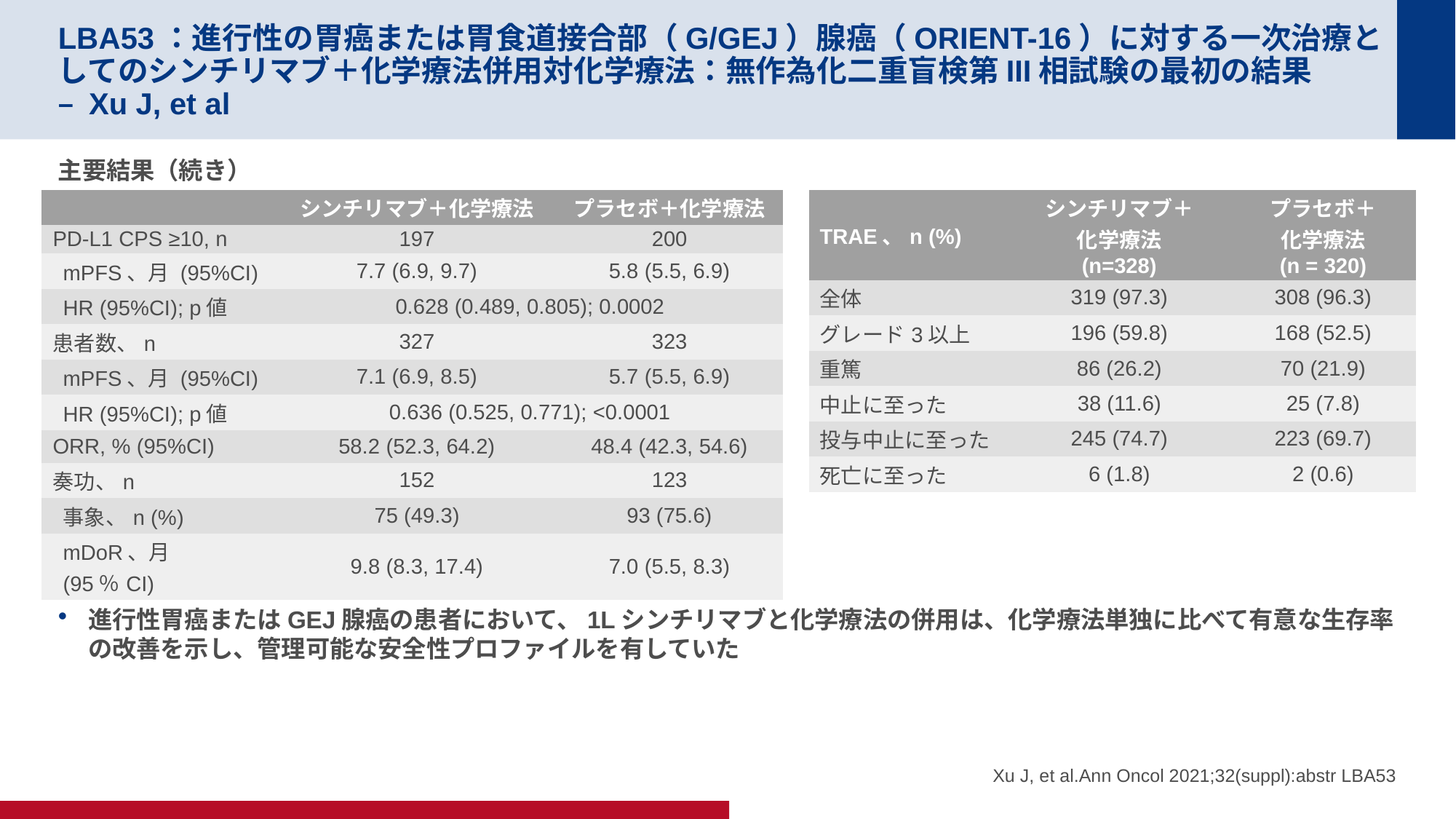

# LBA53：進行性の胃癌または胃食道接合部（G/GEJ）腺癌（ORIENT-16）に対する一次治療としてのシンチリマブ＋化学療法併用対化学療法：無作為化二重盲検第III相試験の最初の結果 – Xu J, et al
主要結果（続き）
結論
進行性胃癌またはGEJ腺癌の患者において、1Lシンチリマブと化学療法の併用は、化学療法単独に比べて有意な生存率の改善を示し、管理可能な安全性プロファイルを有していた

|  | シンチリマブ＋化学療法 | プラセボ＋化学療法 |
| --- | --- | --- |
| PD-L1 CPS ≥10, n | 197 | 200 |
| mPFS、月 (95%CI) | 7.7 (6.9, 9.7) | 5.8 (5.5, 6.9) |
| HR (95%CI); p値 | 0.628 (0.489, 0.805); 0.0002 |  |
| 患者数、n | 327 | 323 |
| mPFS、月 (95%CI) | 7.1 (6.9, 8.5) | 5.7 (5.5, 6.9) |
| HR (95%CI); p値 | 0.636 (0.525, 0.771); <0.0001 |  |
| ORR, % (95%CI) | 58.2 (52.3, 64.2) | 48.4 (42.3, 54.6) |
| 奏功、n | 152 | 123 |
| 事象、n (%) | 75 (49.3) | 93 (75.6) |
| mDoR、月 (95％CI) | 9.8 (8.3, 17.4) | 7.0 (5.5, 8.3) |
| TRAE、n (%) | シンチリマブ＋ 化学療法 (n=328) | プラセボ＋ 化学療法 (n = 320) |
| --- | --- | --- |
| 全体 | 319 (97.3) | 308 (96.3) |
| グレード3以上 | 196 (59.8) | 168 (52.5) |
| 重篤 | 86 (26.2) | 70 (21.9) |
| 中止に至った | 38 (11.6) | 25 (7.8) |
| 投与中止に至った | 245 (74.7) | 223 (69.7) |
| 死亡に至った | 6 (1.8) | 2 (0.6) |
Xu J, et al.Ann Oncol 2021;32(suppl):abstr LBA53